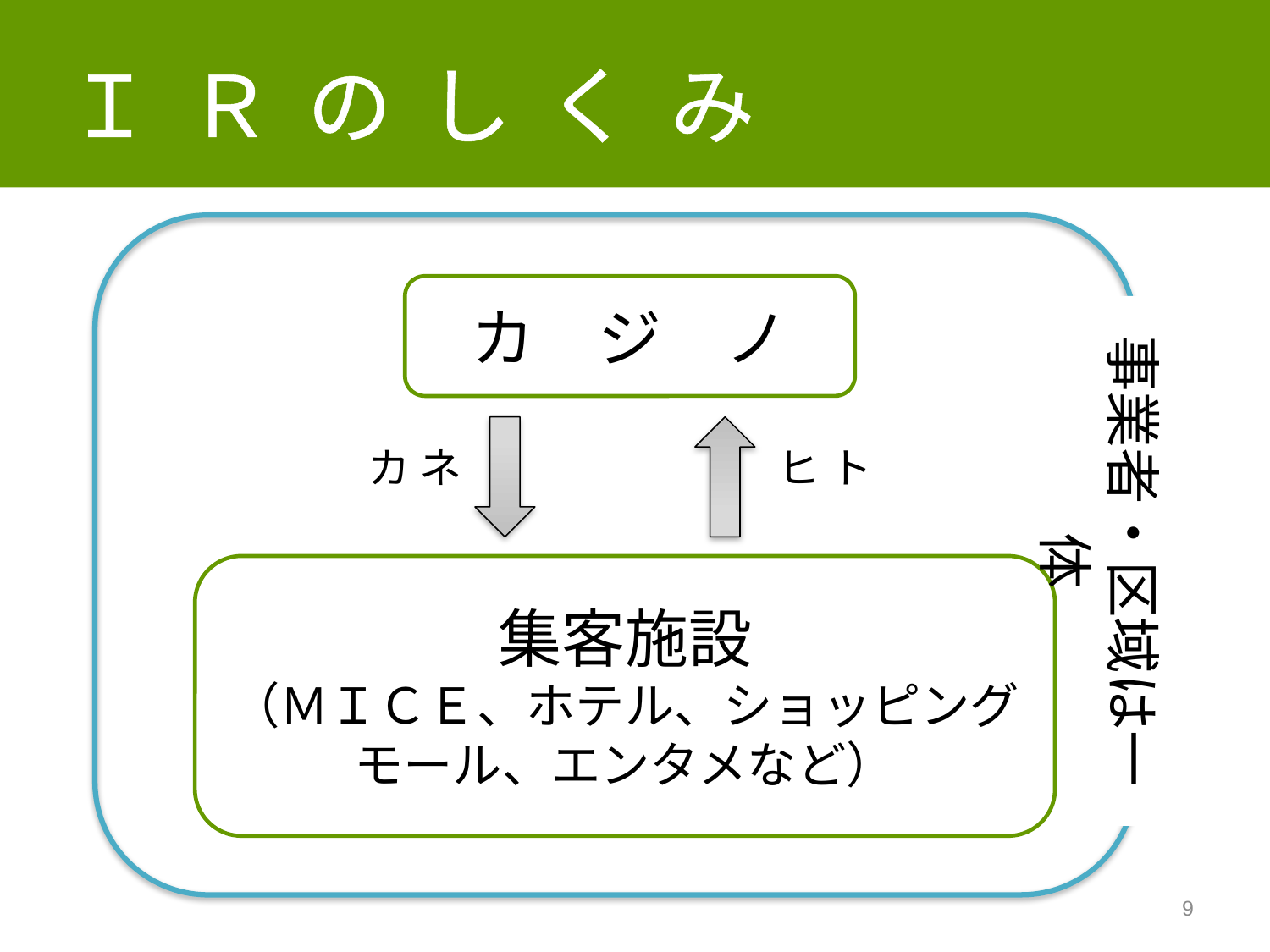

ＩＲのしくみ

カ　ジ　ノ
事業者・区域は一体
カ ネ

ヒ ト
集客施設
（ＭＩＣＥ、ホテル、ショッピングモール、エンタメなど）
9